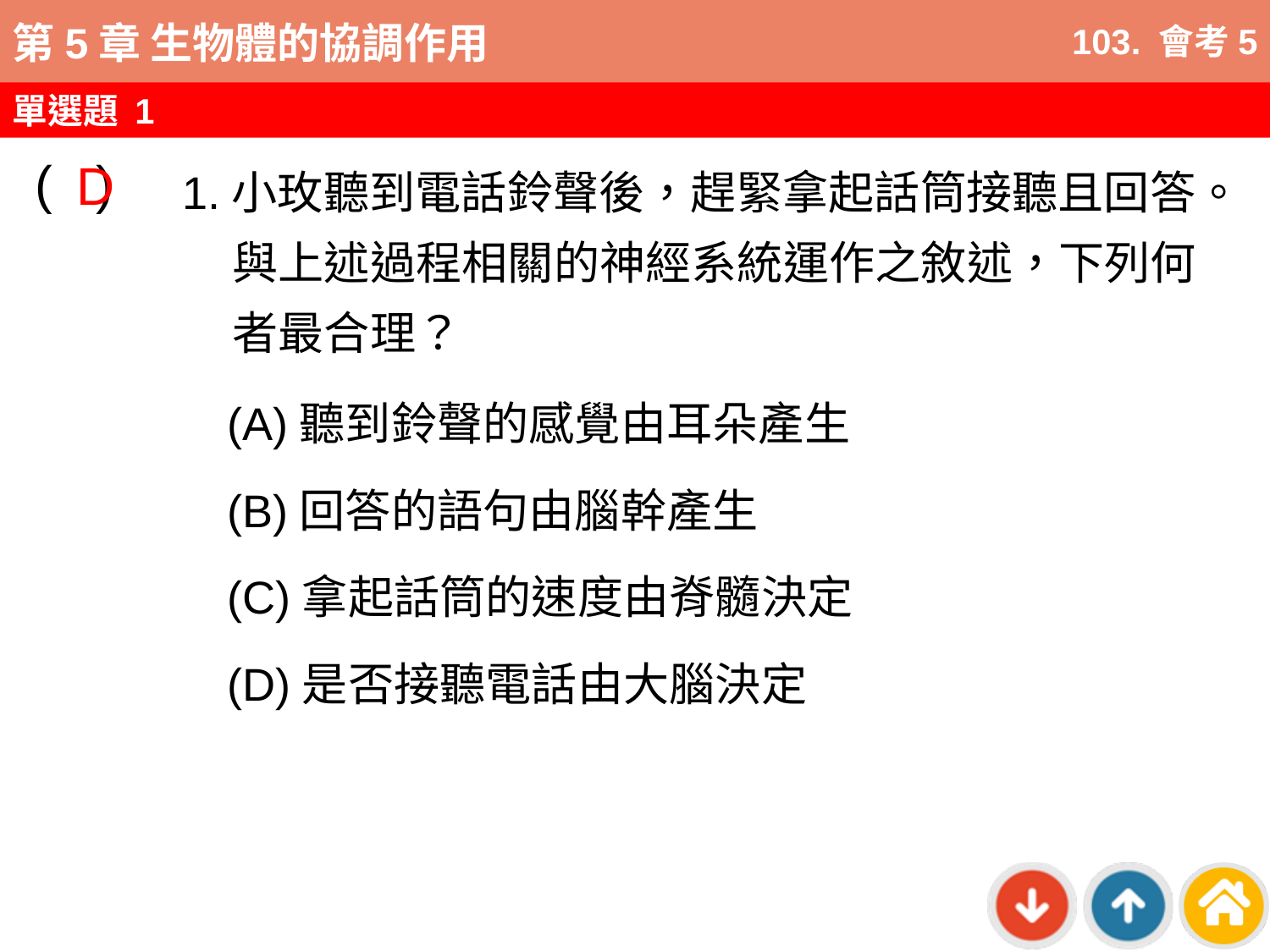

103. 會考5
單選題 1
D
(   )
1.小玫聽到電話鈴聲後，趕緊拿起話筒接聽且回答。與上述過程相關的神經系統運作之敘述，下列何者最合理？
(A)聽到鈴聲的感覺由耳朵產生
(B)回答的語句由腦幹產生
(C)拿起話筒的速度由脊髓決定
(D)是否接聽電話由大腦決定